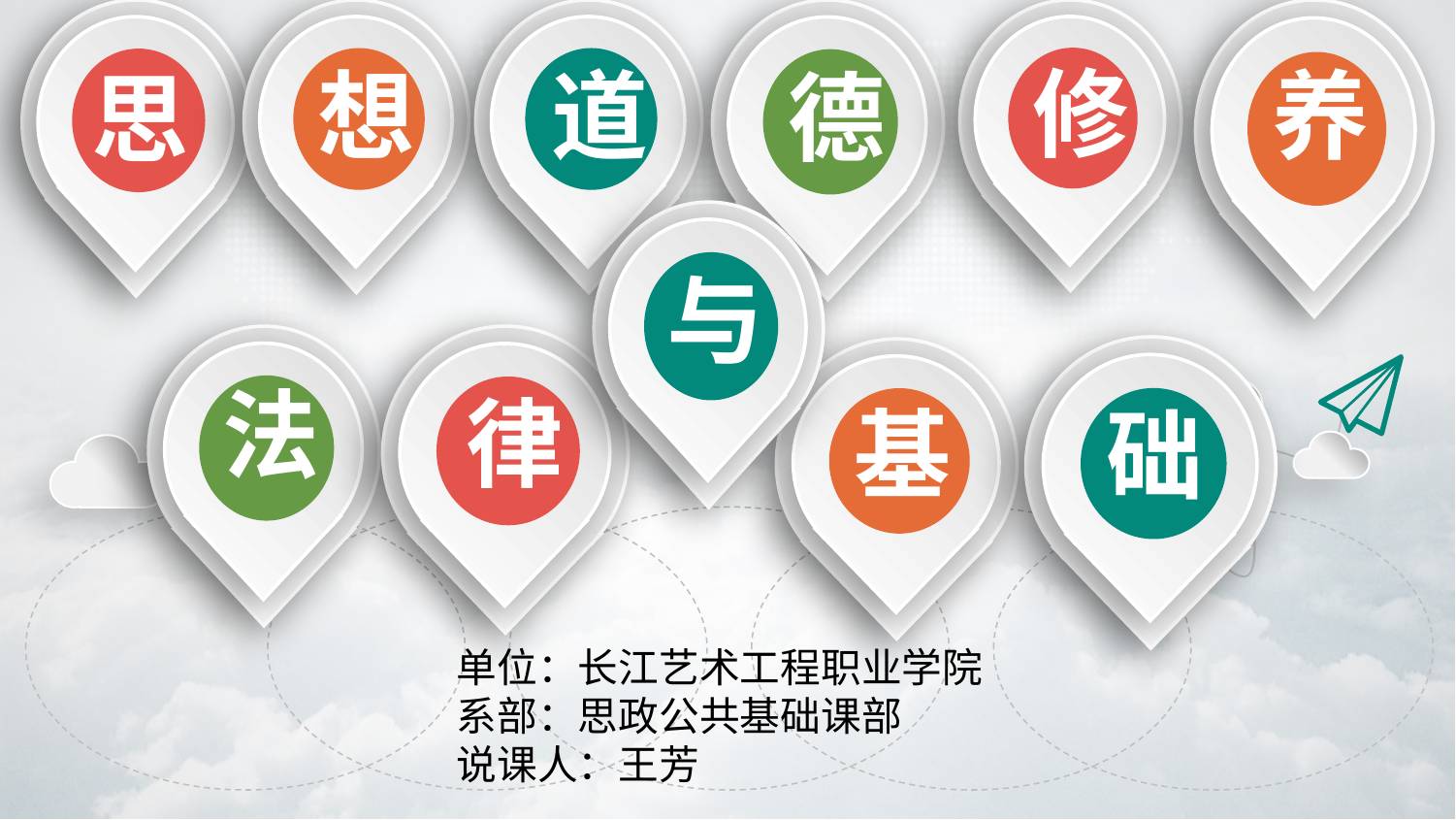

思

想

道

德

修

养

与

律

法

础

基

单位：长江艺术工程职业学院
系部：思政公共基础课部
说课人：王芳